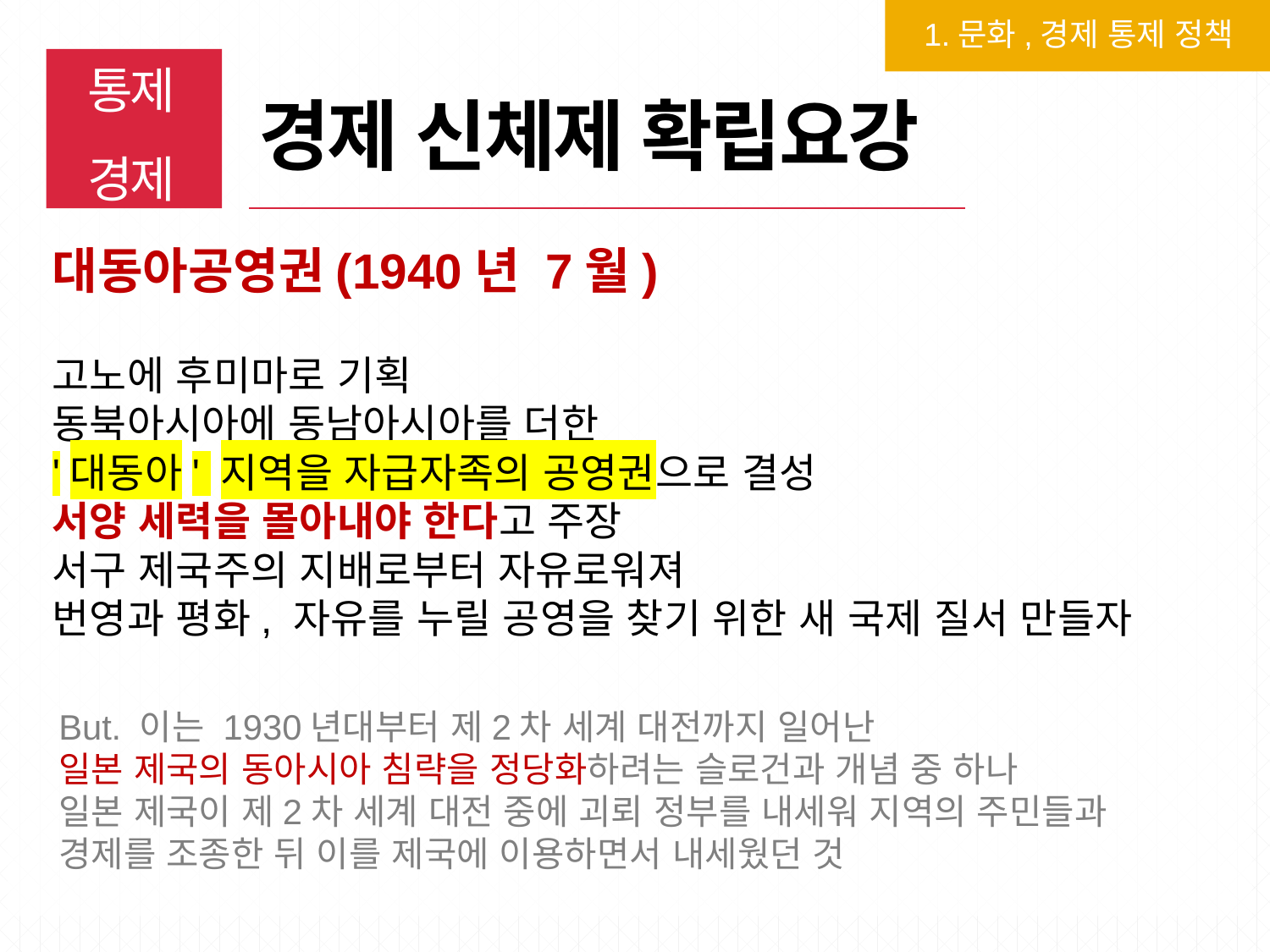

1.문화,경제 통제 정책
경제 신체제 확립요강

통제
경제

대동아공영권(1940년 7월)

고노에 후미마로 기획
동북아시아에 동남아시아를 더한
'대동아' 지역을 자급자족의 공영권으로 결성
서양 세력을 몰아내야 한다고 주장
서구 제국주의 지배로부터 자유로워져
번영과 평화, 자유를 누릴 공영을 찾기 위한 새 국제 질서 만들자
But. 이는 1930년대부터 제2차 세계 대전까지 일어난
일본 제국의 동아시아 침략을 정당화하려는 슬로건과 개념 중 하나
일본 제국이 제2차 세계 대전 중에 괴뢰 정부를 내세워 지역의 주민들과 경제를 조종한 뒤 이를 제국에 이용하면서 내세웠던 것